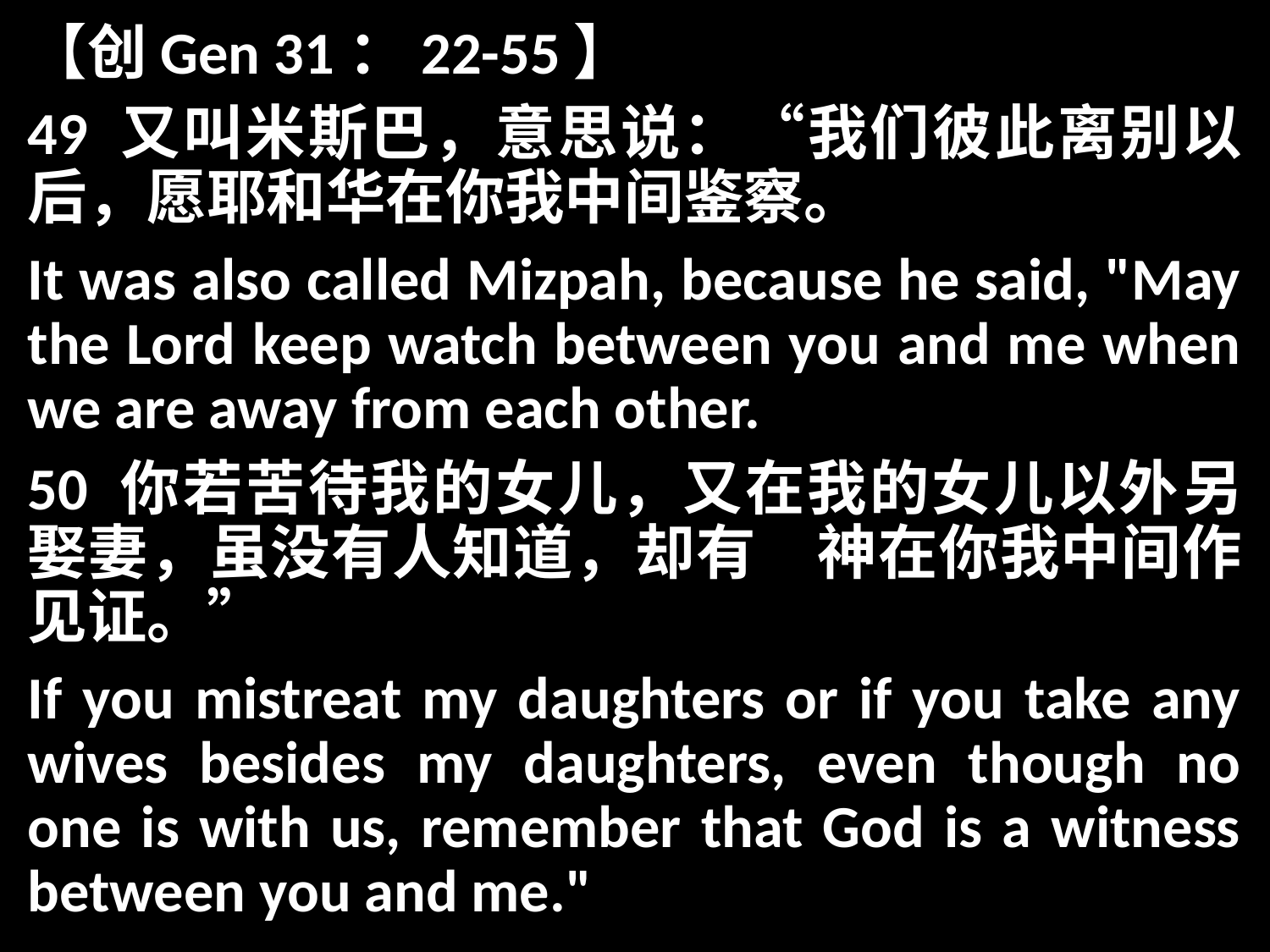

【创Gen 31：22-55】
49 又叫米斯巴，意思说：“我们彼此离别以后，愿耶和华在你我中间鉴察。
It was also called Mizpah, because he said, "May the Lord keep watch between you and me when we are away from each other.
50 你若苦待我的女儿，又在我的女儿以外另娶妻，虽没有人知道，却有　神在你我中间作见证。”
If you mistreat my daughters or if you take any wives besides my daughters, even though no one is with us, remember that God is a witness between you and me."